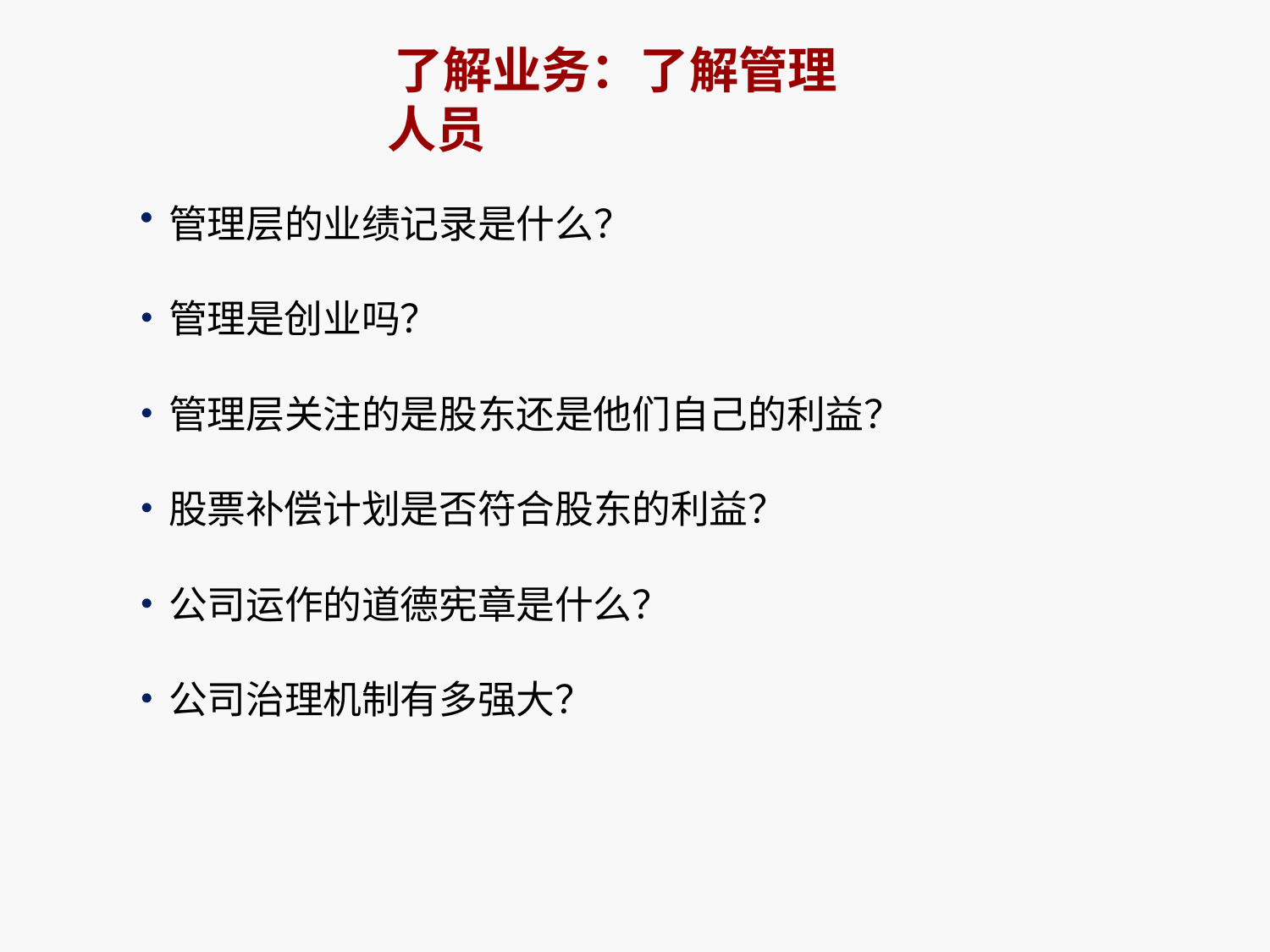

# 了解业务：了解管理人员
管理层的业绩记录是什么？

管理是创业吗？

管理层关注的是股东还是他们自己的利益？

股票补偿计划是否符合股东的利益？

公司运作的道德宪章是什么？

公司治理机制有多强大？